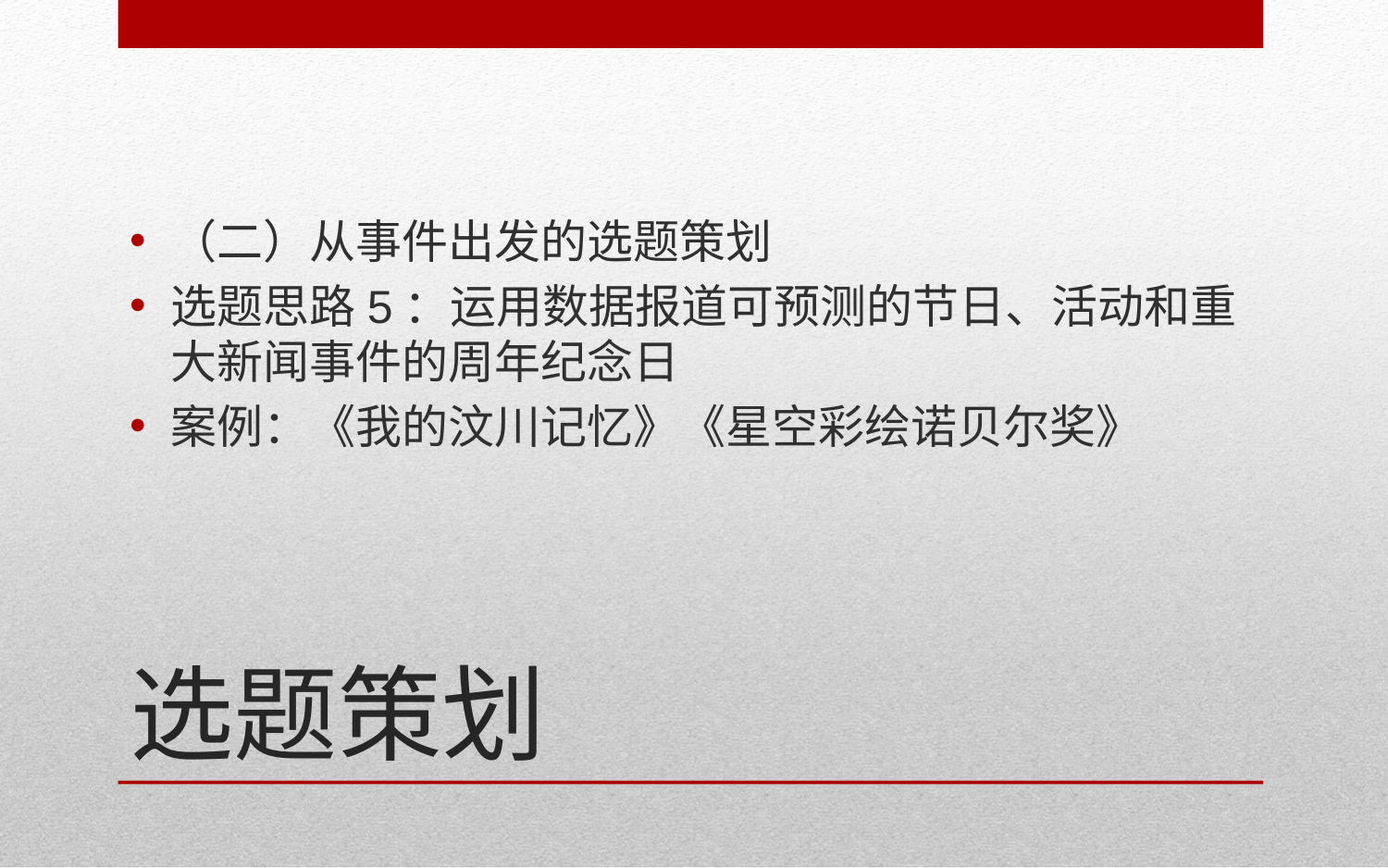

（二）从事件出发的选题策划
选题思路5：运用数据报道可预测的节日、活动和重大新闻事件的周年纪念日
案例：《我的汶川记忆》《星空彩绘诺贝尔奖》
# 选题策划